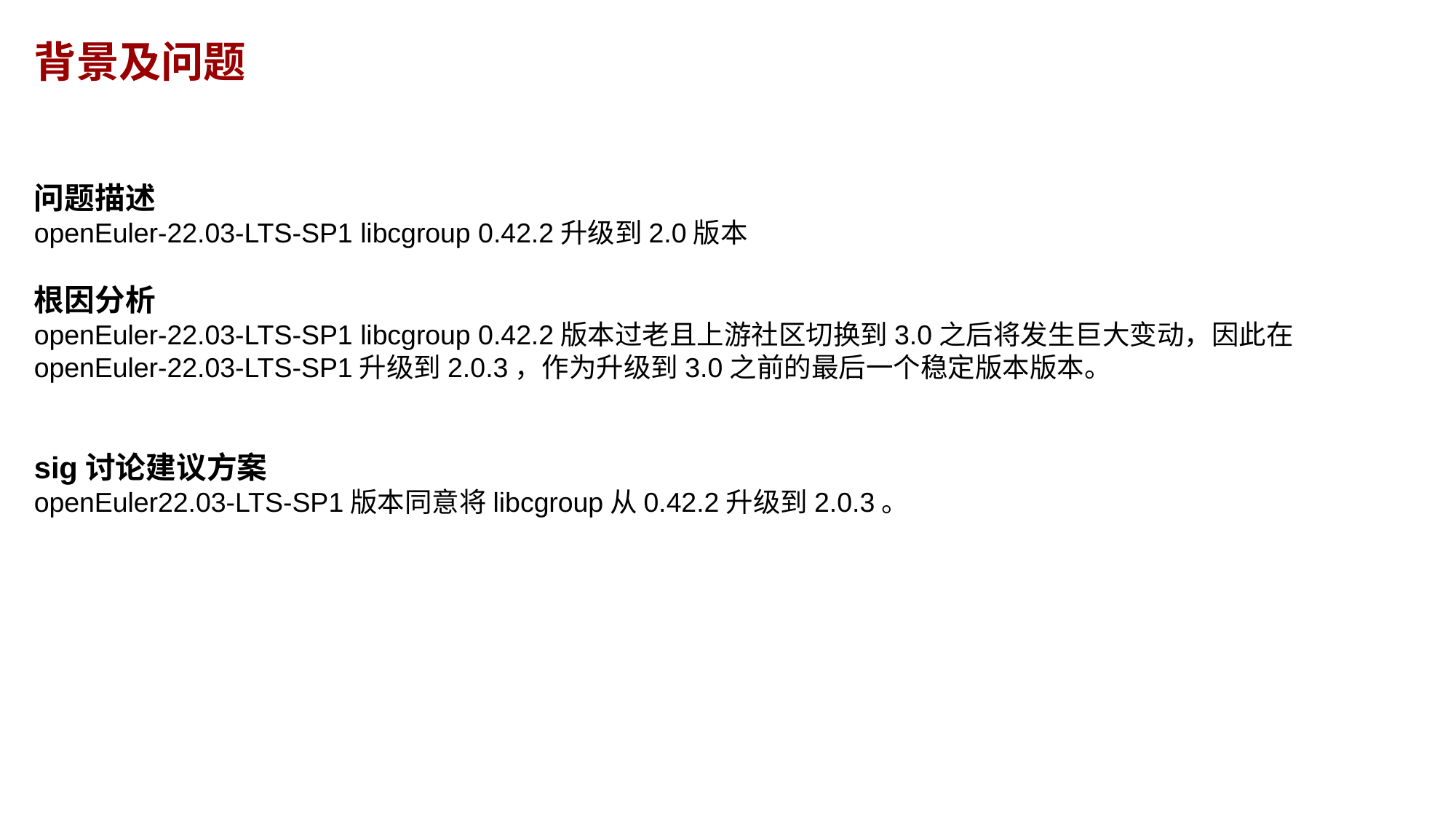

背景及问题
问题描述
openEuler-22.03-LTS-SP1 libcgroup 0.42.2升级到2.0版本

根因分析
openEuler-22.03-LTS-SP1 libcgroup 0.42.2版本过老且上游社区切换到3.0之后将发生巨大变动，因此在openEuler-22.03-LTS-SP1升级到2.0.3，作为升级到3.0之前的最后一个稳定版本版本。

sig讨论建议方案
openEuler22.03-LTS-SP1版本同意将libcgroup从0.42.2升级到2.0.3。